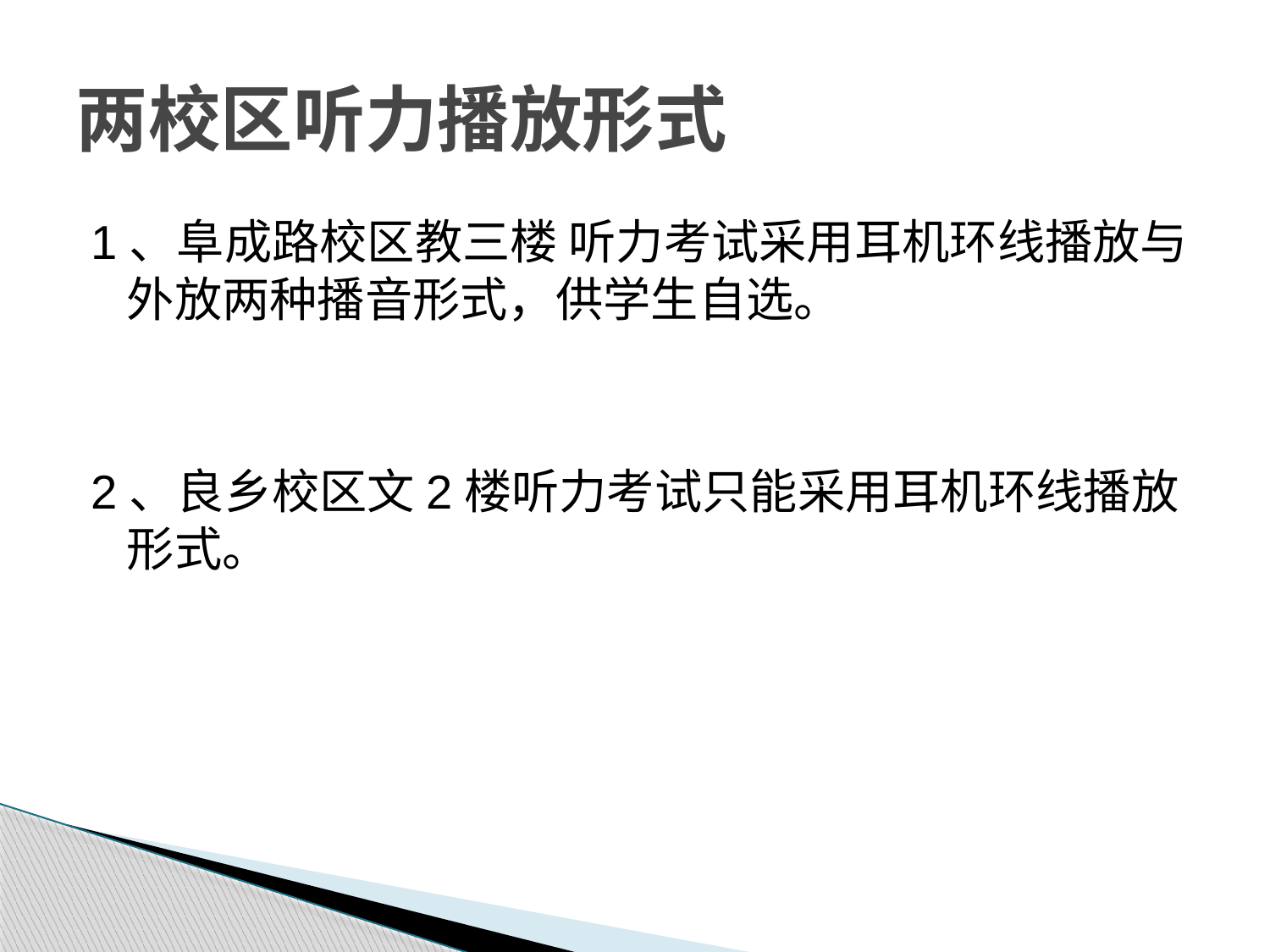

# 两校区听力播放形式
1、阜成路校区教三楼 听力考试采用耳机环线播放与外放两种播音形式，供学生自选。

2、良乡校区文2楼听力考试只能采用耳机环线播放形式。